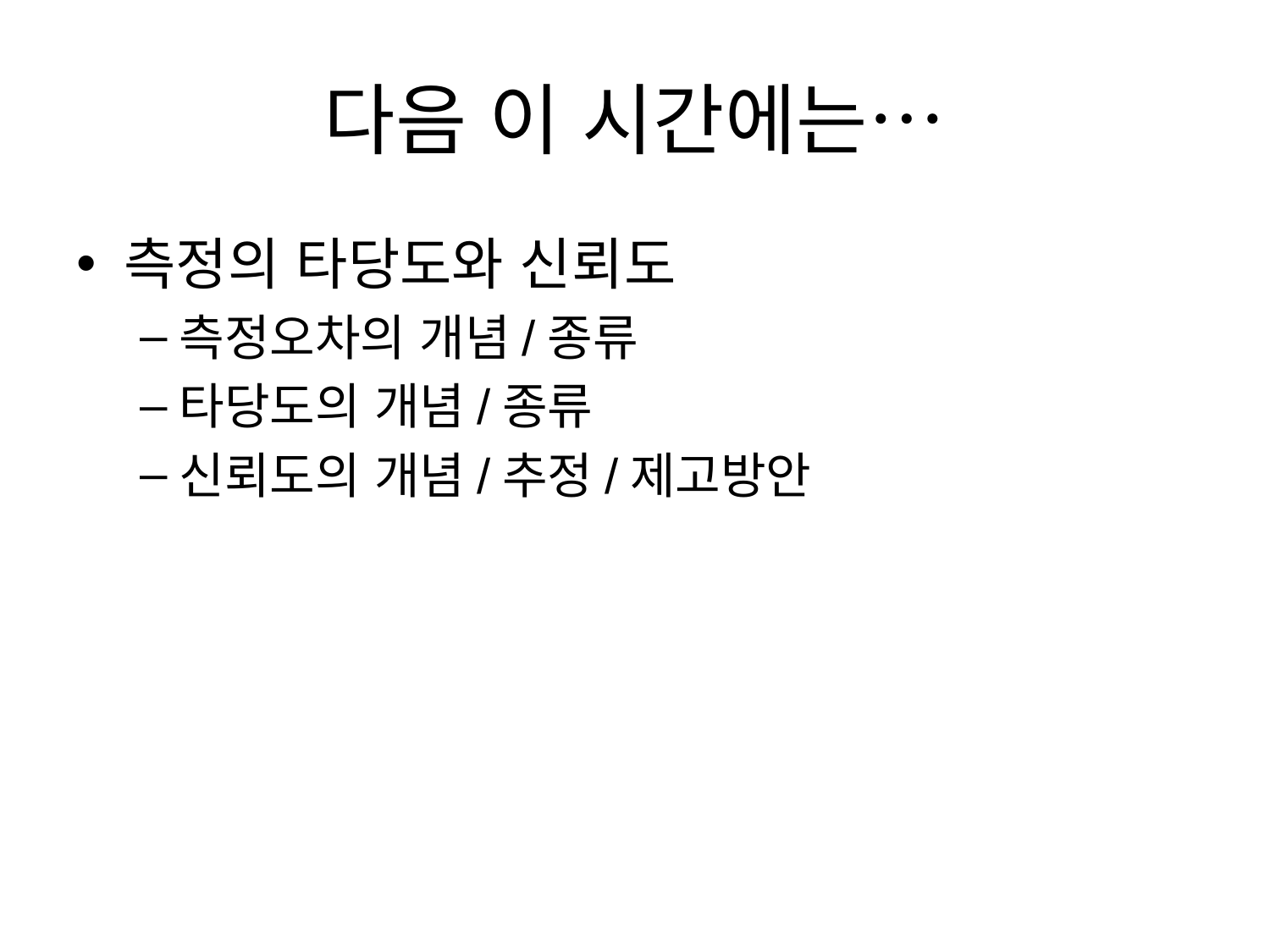

# 다음 이 시간에는…
측정의 타당도와 신뢰도
측정오차의 개념/종류
타당도의 개념/종류
신뢰도의 개념/추정/제고방안